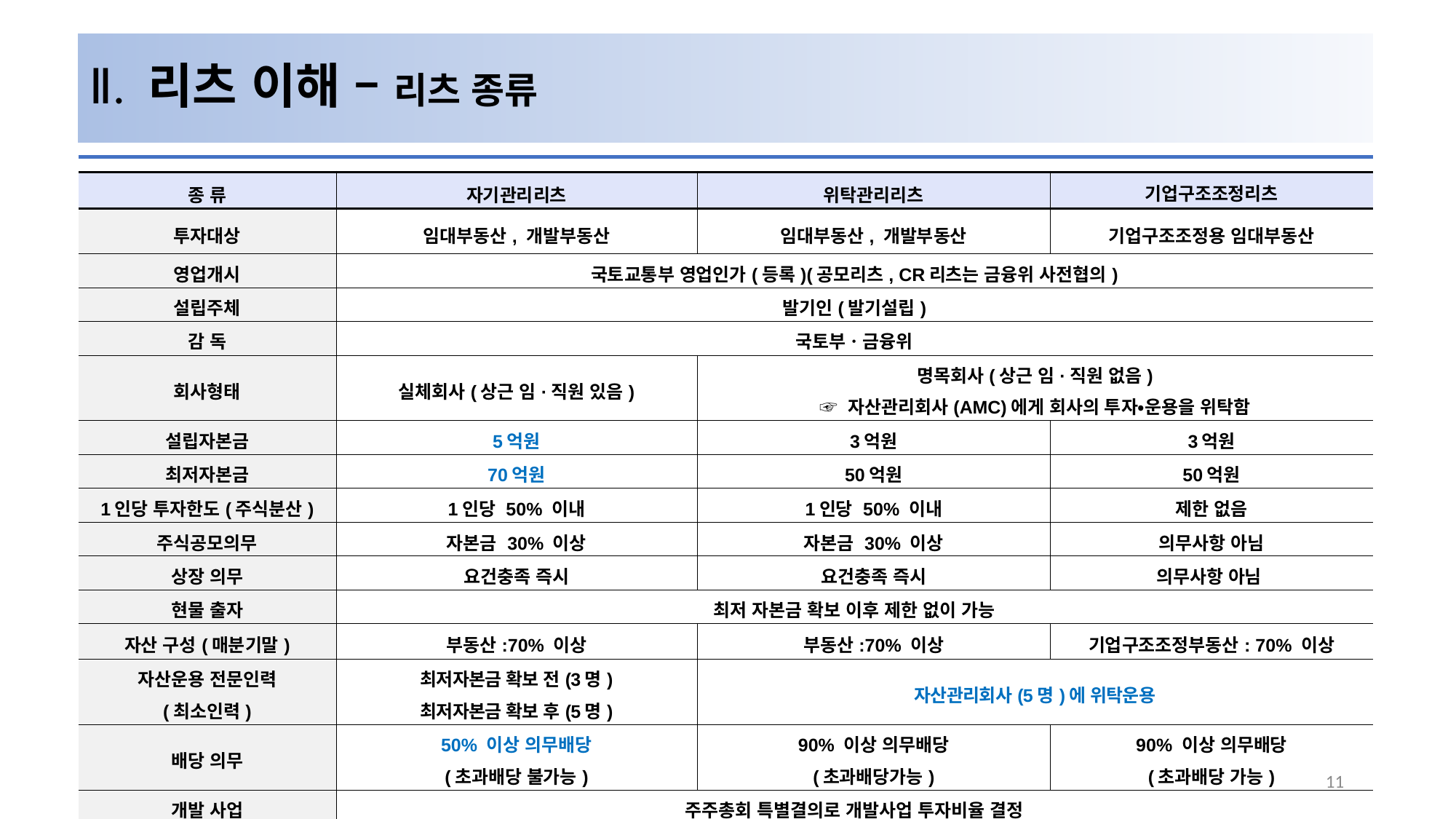

# Ⅱ. 리츠 이해 – 리츠 종류
| 종 류 | 자기관리리츠 | 위탁관리리츠 | 기업구조조정리츠 |
| --- | --- | --- | --- |
| 투자대상 | 임대부동산, 개발부동산 | 임대부동산, 개발부동산 | 기업구조조정용 임대부동산 |
| 영업개시 | 국토교통부 영업인가(등록)(공모리츠, CR리츠는 금융위 사전협의) |  |  |
| 설립주체 | 발기인(발기설립) |  |  |
| 감 독 | 국토부ㆍ금융위 |  |  |
| 회사형태 | 실체회사(상근 임·직원 있음) | 명목회사(상근 임·직원 없음) ☞ 자산관리회사(AMC)에게 회사의 투자•운용을 위탁함 |  |
| 설립자본금 | 5억원 | 3억원 | 3억원 |
| 최저자본금 | 70억원 | 50억원 | 50억원 |
| 1인당 투자한도(주식분산) | 1인당 50% 이내 | 1인당 50% 이내 | 제한 없음 |
| 주식공모의무 | 자본금 30% 이상 | 자본금 30% 이상 | 의무사항 아님 |
| 상장 의무 | 요건충족 즉시 | 요건충족 즉시 | 의무사항 아님 |
| 현물 출자 | 최저 자본금 확보 이후 제한 없이 가능 |  |  |
| 자산 구성(매분기말) | 부동산:70% 이상 | 부동산:70% 이상 | 기업구조조정부동산: 70% 이상 |
| 자산운용 전문인력 (최소인력) | 최저자본금 확보 전(3명) 최저자본금 확보 후(5명) | 자산관리회사(5명)에 위탁운용 |  |
| 배당 의무 | 50% 이상 의무배당 (초과배당 불가능) | 90% 이상 의무배당 (초과배당가능) | 90% 이상 의무배당 (초과배당 가능) |
| 개발 사업 | 주주총회 특별결의로 개발사업 투자비율 결정 |  |  |
| 처분 제한 | 1년 이내 처분 금지 | 1년 이내 처분 금지 | 제한없음 |
|  | 개발사업 후 분양하는 경우에는 처분 제한기간 없음 |  |  |
| 자금 차입 | 자기자본의 2배 이내(주총 특별결의 시 10배) |  |  |
| 회사 존속기간(정관) | 영속 추구 | 비상장 : 통상 최소 3~5년 상장 시 영속 추구 | 한시적 |
11